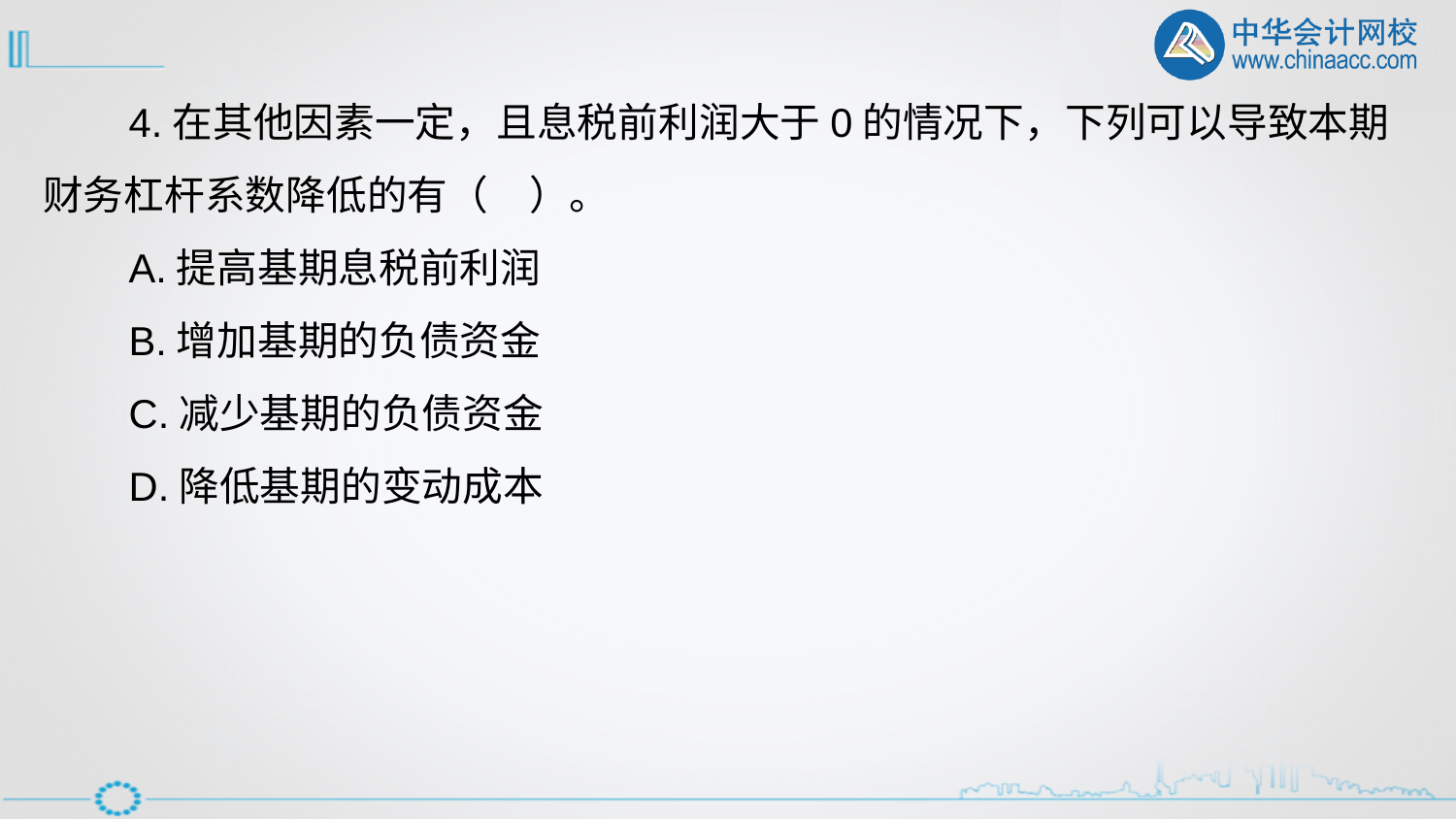

4.在其他因素一定，且息税前利润大于0的情况下，下列可以导致本期财务杠杆系数降低的有（　）。
A.提高基期息税前利润
B.增加基期的负债资金
C.减少基期的负债资金
D.降低基期的变动成本